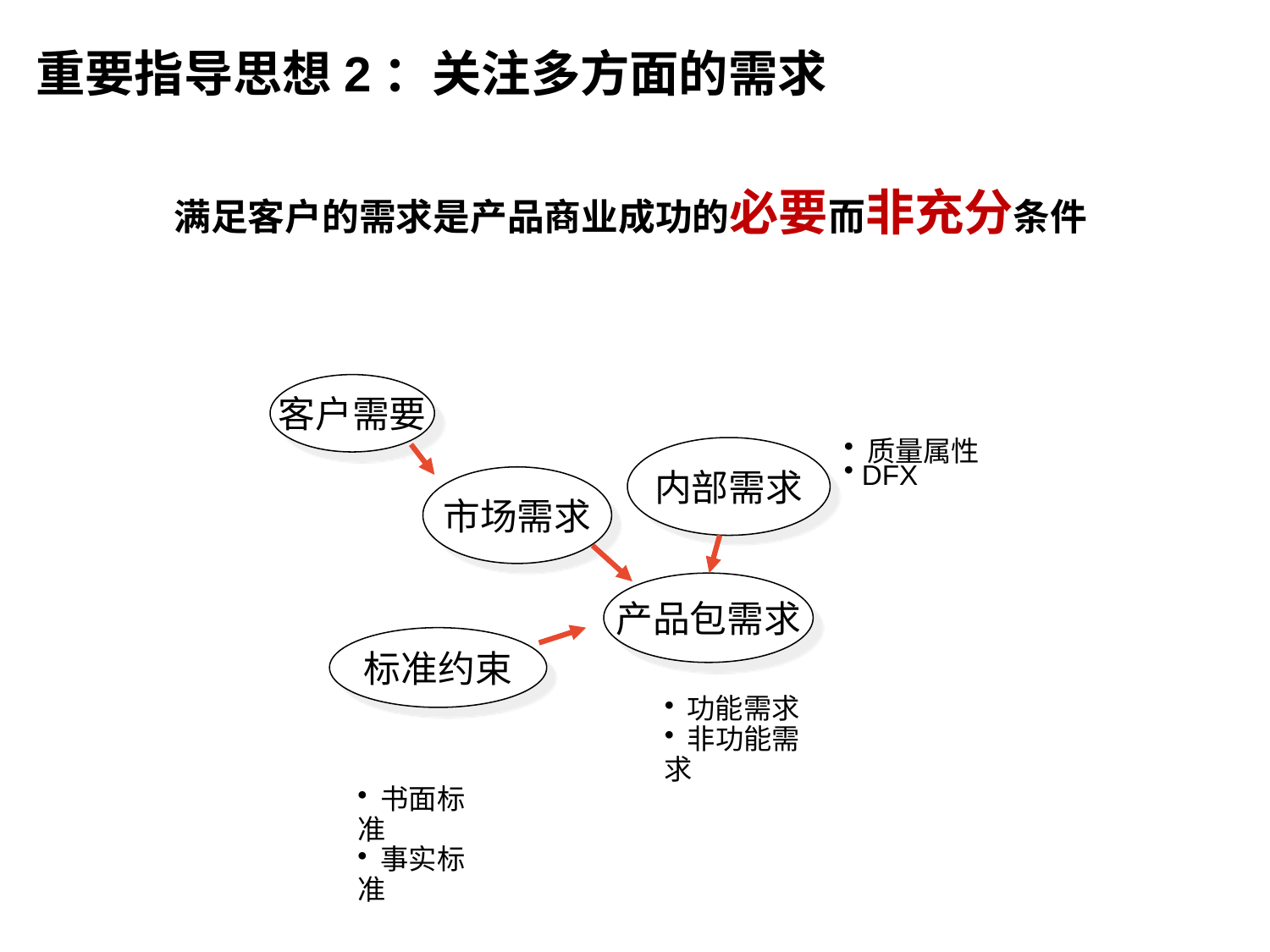

重要指导思想2：关注多方面的需求
满足客户的需求是产品商业成功的必要而非充分条件
客户需要
内部需求
 质量属性
 DFX

市场需求

产品包需求
标准约束

 功能需求
 非功能需求
 书面标准
 事实标准
106